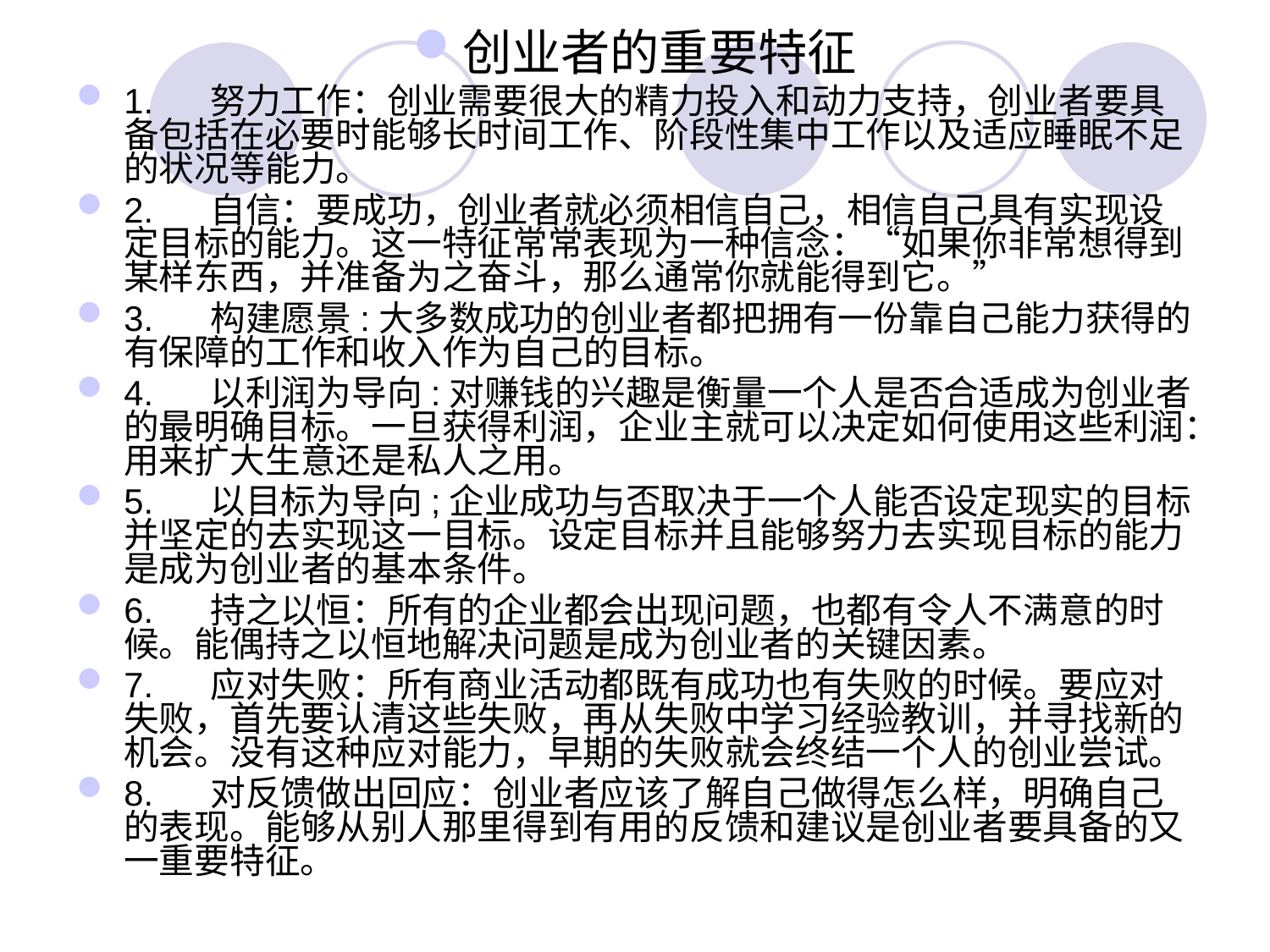

创业者的重要特征
1.     努力工作：创业需要很大的精力投入和动力支持，创业者要具备包括在必要时能够长时间工作、阶段性集中工作以及适应睡眠不足的状况等能力。
2.     自信：要成功，创业者就必须相信自己，相信自己具有实现设定目标的能力。这一特征常常表现为一种信念：“如果你非常想得到某样东西，并准备为之奋斗，那么通常你就能得到它。”
3.     构建愿景:大多数成功的创业者都把拥有一份靠自己能力获得的有保障的工作和收入作为自己的目标。
4.     以利润为导向:对赚钱的兴趣是衡量一个人是否合适成为创业者的最明确目标。一旦获得利润，企业主就可以决定如何使用这些利润：用来扩大生意还是私人之用。
5.     以目标为导向;企业成功与否取决于一个人能否设定现实的目标并坚定的去实现这一目标。设定目标并且能够努力去实现目标的能力是成为创业者的基本条件。
6.     持之以恒：所有的企业都会出现问题，也都有令人不满意的时候。能偶持之以恒地解决问题是成为创业者的关键因素。
7.     应对失败：所有商业活动都既有成功也有失败的时候。要应对失败，首先要认清这些失败，再从失败中学习经验教训，并寻找新的机会。没有这种应对能力，早期的失败就会终结一个人的创业尝试。
8.     对反馈做出回应：创业者应该了解自己做得怎么样，明确自己的表现。能够从别人那里得到有用的反馈和建议是创业者要具备的又一重要特征。